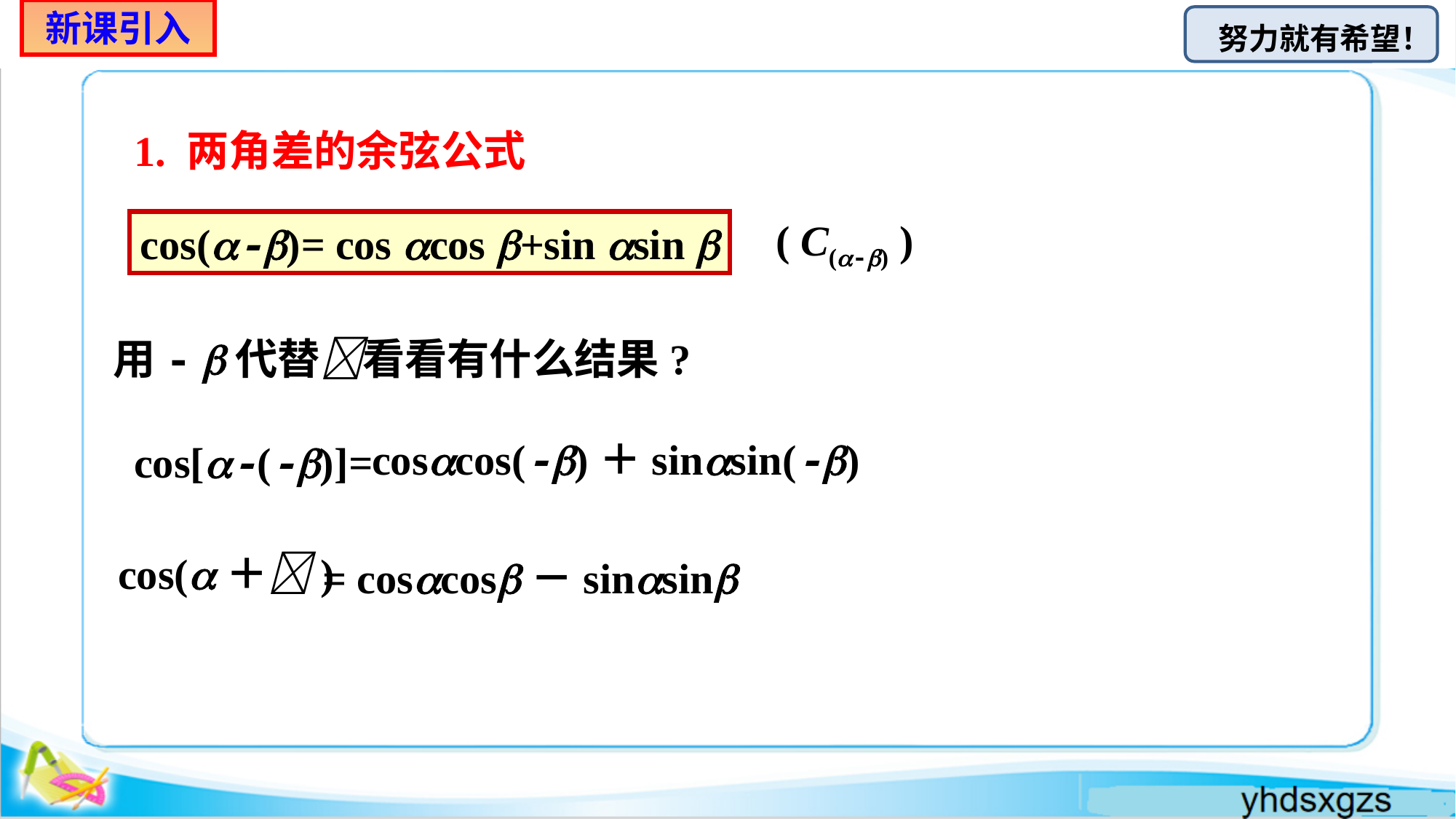

新课引入
1. 两角差的余弦公式
( C(α-β) )
cos(α-β)= cos αcos β+sin αsin β
用- β代替β看看有什么结果?
cosαcos(-β)＋sinαsin(-β)
cos[α-(-β)]=
cos(α＋β)
= cosαcosβ－sinαsinβ